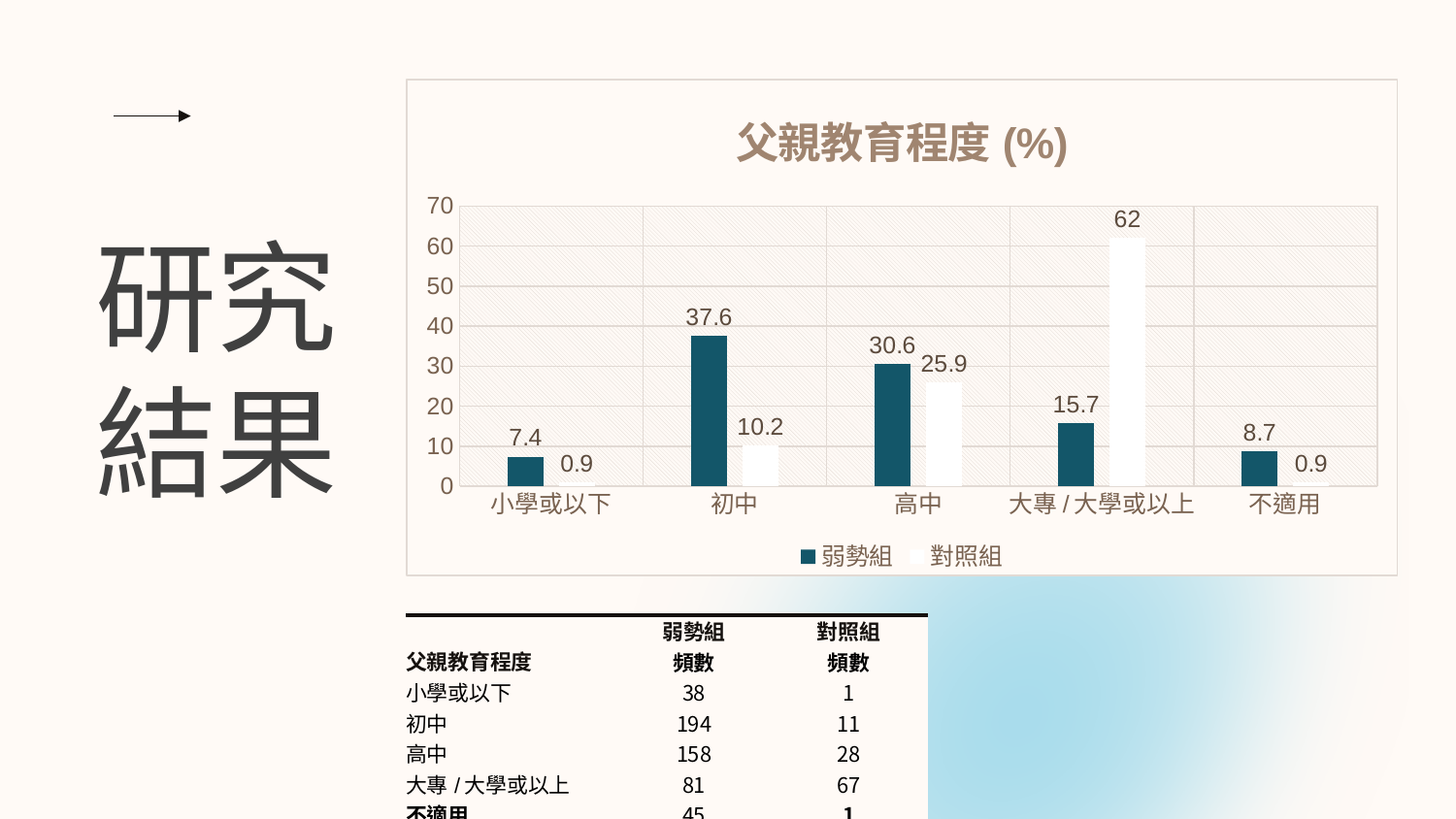

### Chart: 父親教育程度(%)

| Category | 弱勢組 | 對照組 |
|---|---|---|
| 小學或以下 | 7.4 | 0.9 |
| 初中 | 37.6 | 10.2 |
| 高中 | 30.6 | 25.9 |
| 大專/大學或以上 | 15.7 | 62.0 |
| 不適用 | 8.7 | 0.9 |
# 研究結果
|  | 弱勢組 | 對照組 |
| --- | --- | --- |
| 父親教育程度 | 頻數 | 頻數 |
| 小學或以下 | 38 | 1 |
| 初中 | 194 | 11 |
| 高中 | 158 | 28 |
| 大專/大學或以上 | 81 | 67 |
| 不適用 | 45 | 1 |